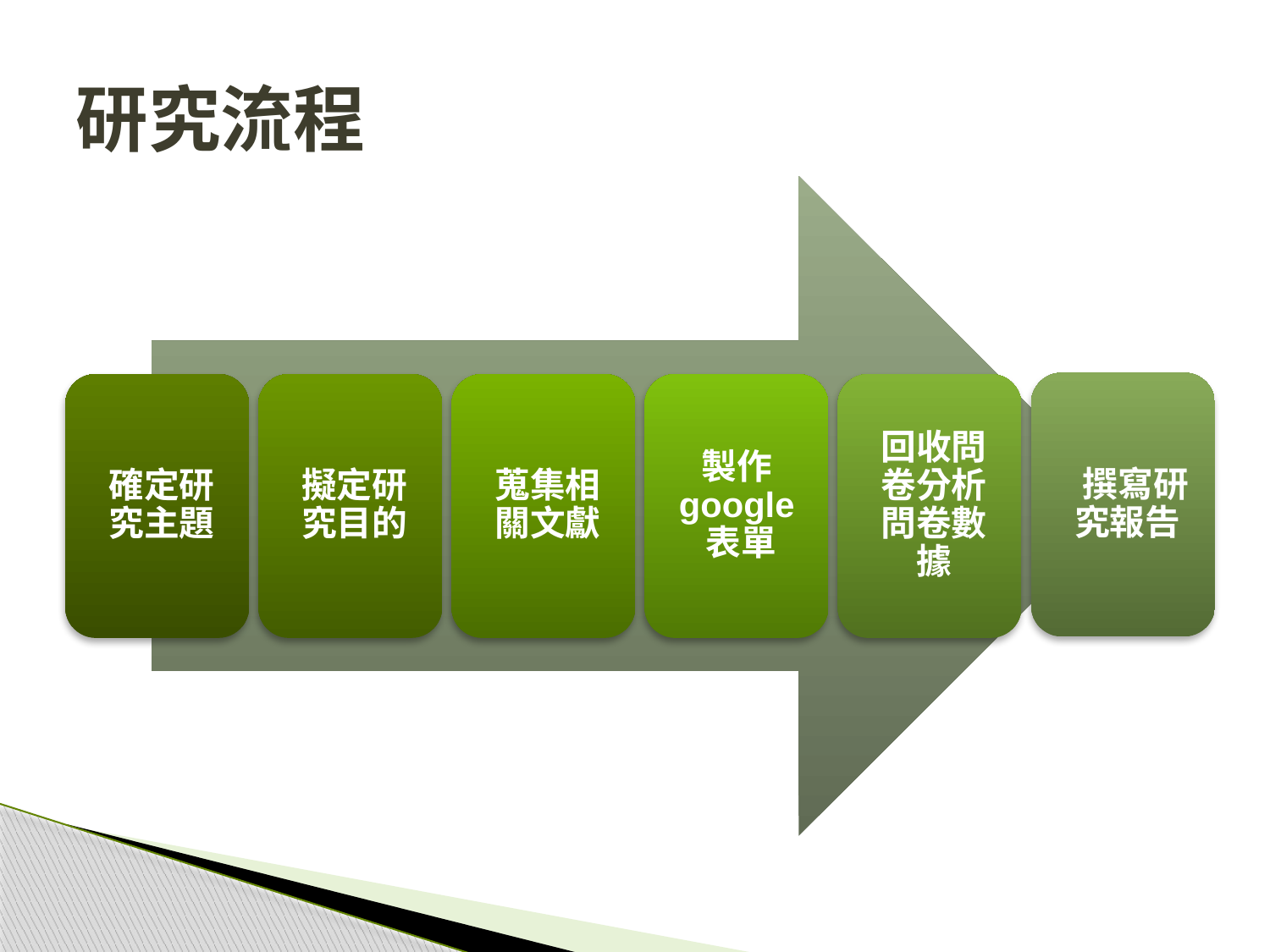

# 研究流程
確定研究主題
擬定研究目的
蒐集相關文獻
製作google表單
回收問卷分析問卷數據
 撰寫研究報告